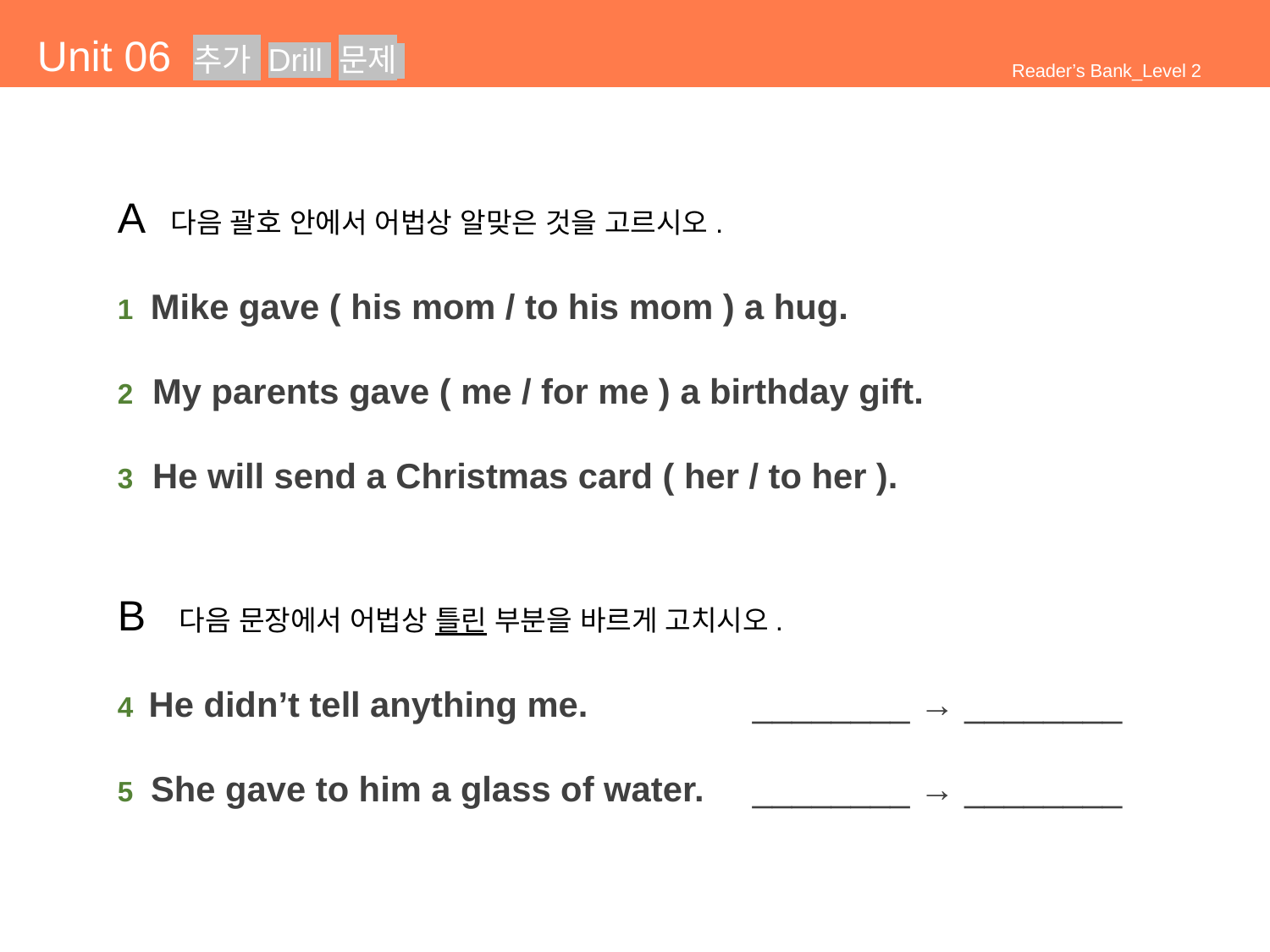

# Unit 06 추가 Drill 문제
Reader’s Bank_Level 2

A  다음 괄호 안에서 어법상 알맞은 것을 고르시오.
1  Mike gave ( his mom / to his mom ) a hug.
2  My parents gave ( me / for me ) a birthday gift.
3  He will send a Christmas card ( her / to her ).

B  다음 문장에서 어법상 틀린 부분을 바르게 고치시오.
4  He didn’t tell anything me. 		________ → ________
5  She gave to him a glass of water. 	________ → ________